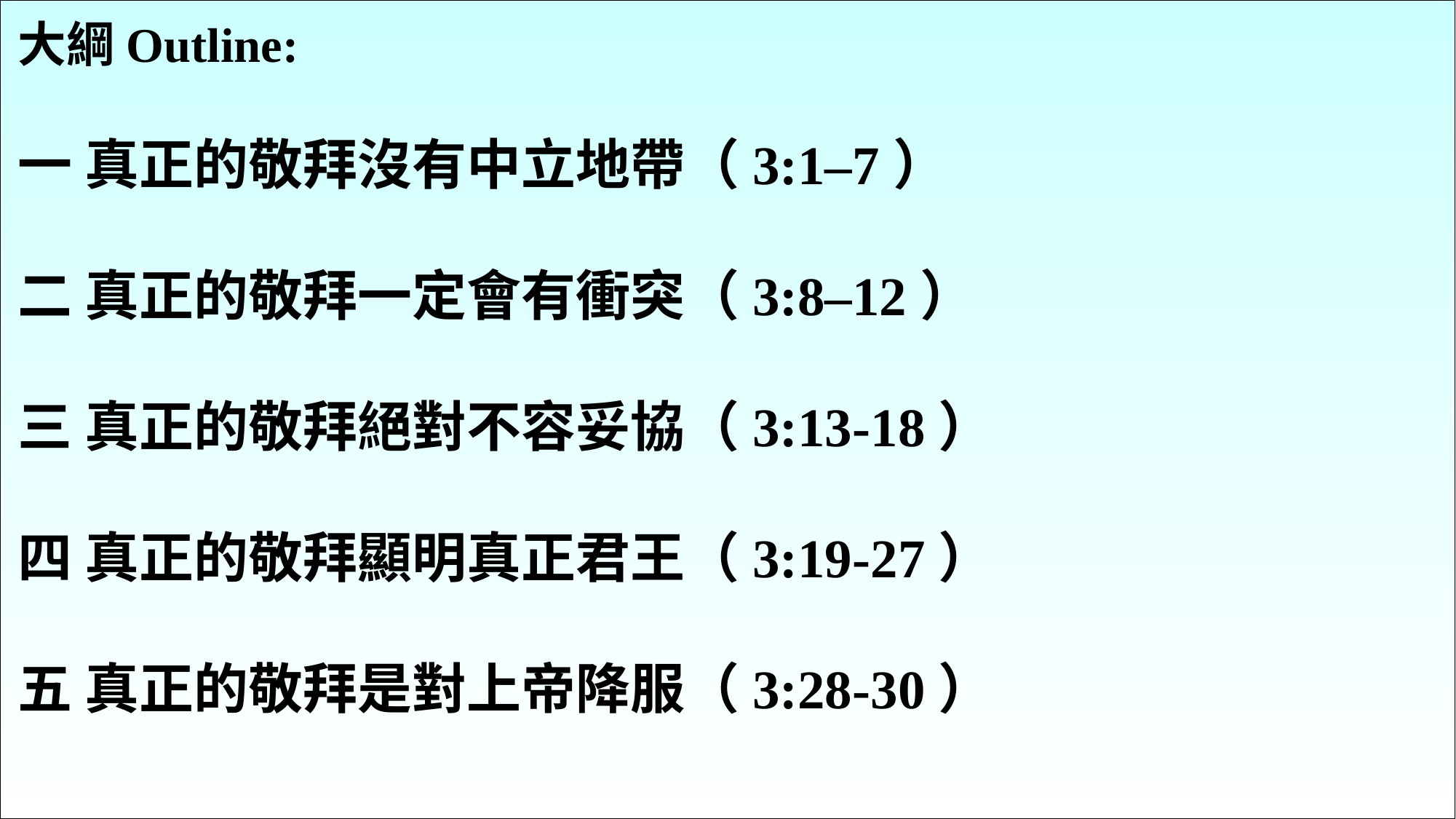

大綱Outline:

一 真正的敬拜沒有中立地帶（3:1–7）

二 真正的敬拜一定會有衝突（3:8–12）

三 真正的敬拜絕對不容妥協（3:13-18）

四 真正的敬拜顯明真正君王（3:19-27）

五 真正的敬拜是對上帝降服（3:28-30）